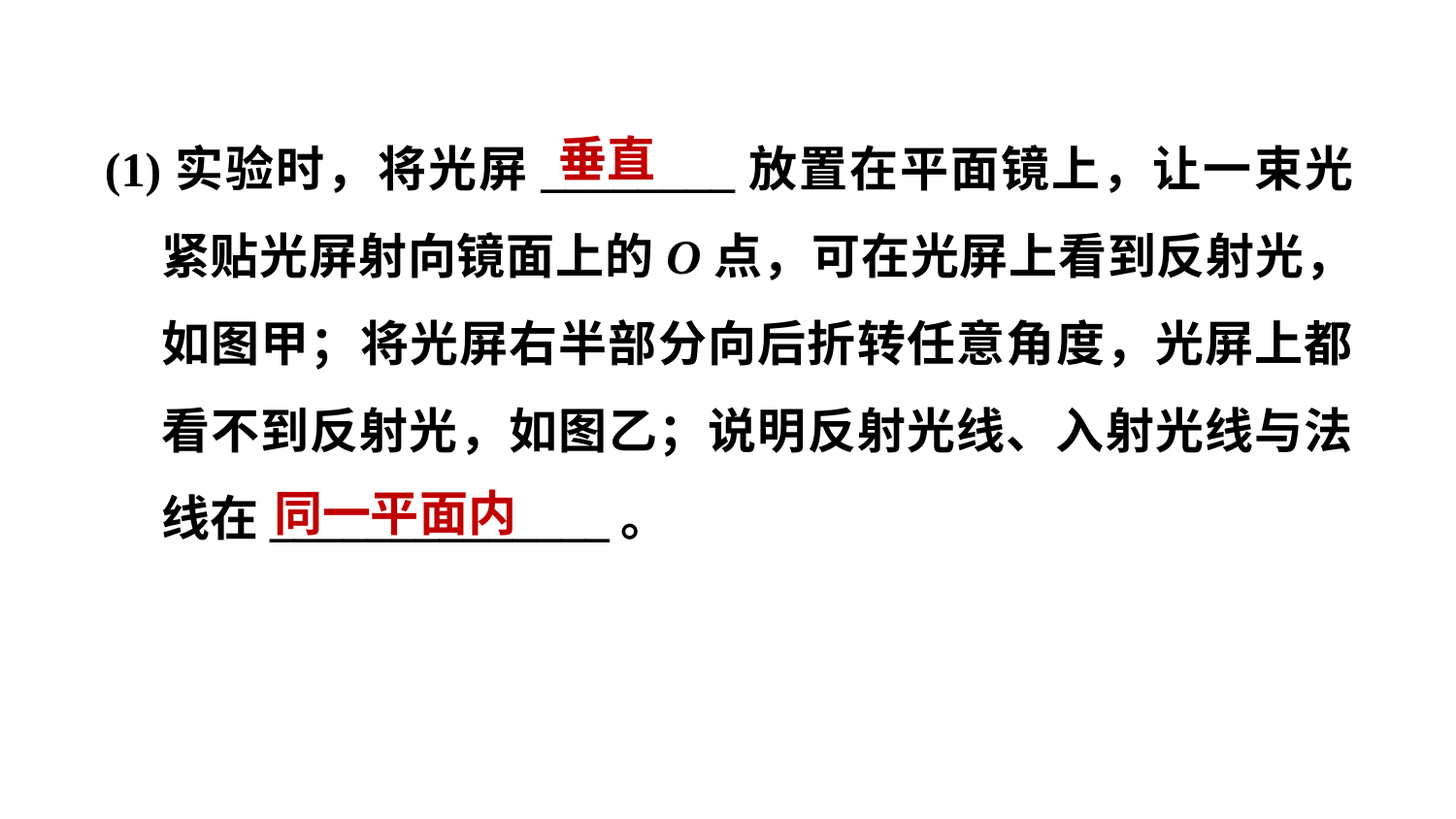

垂直
(1)实验时，将光屏________放置在平面镜上，让一束光紧贴光屏射向镜面上的O点，可在光屏上看到反射光，如图甲；将光屏右半部分向后折转任意角度，光屏上都看不到反射光，如图乙；说明反射光线、入射光线与法线在______________。
同一平面内